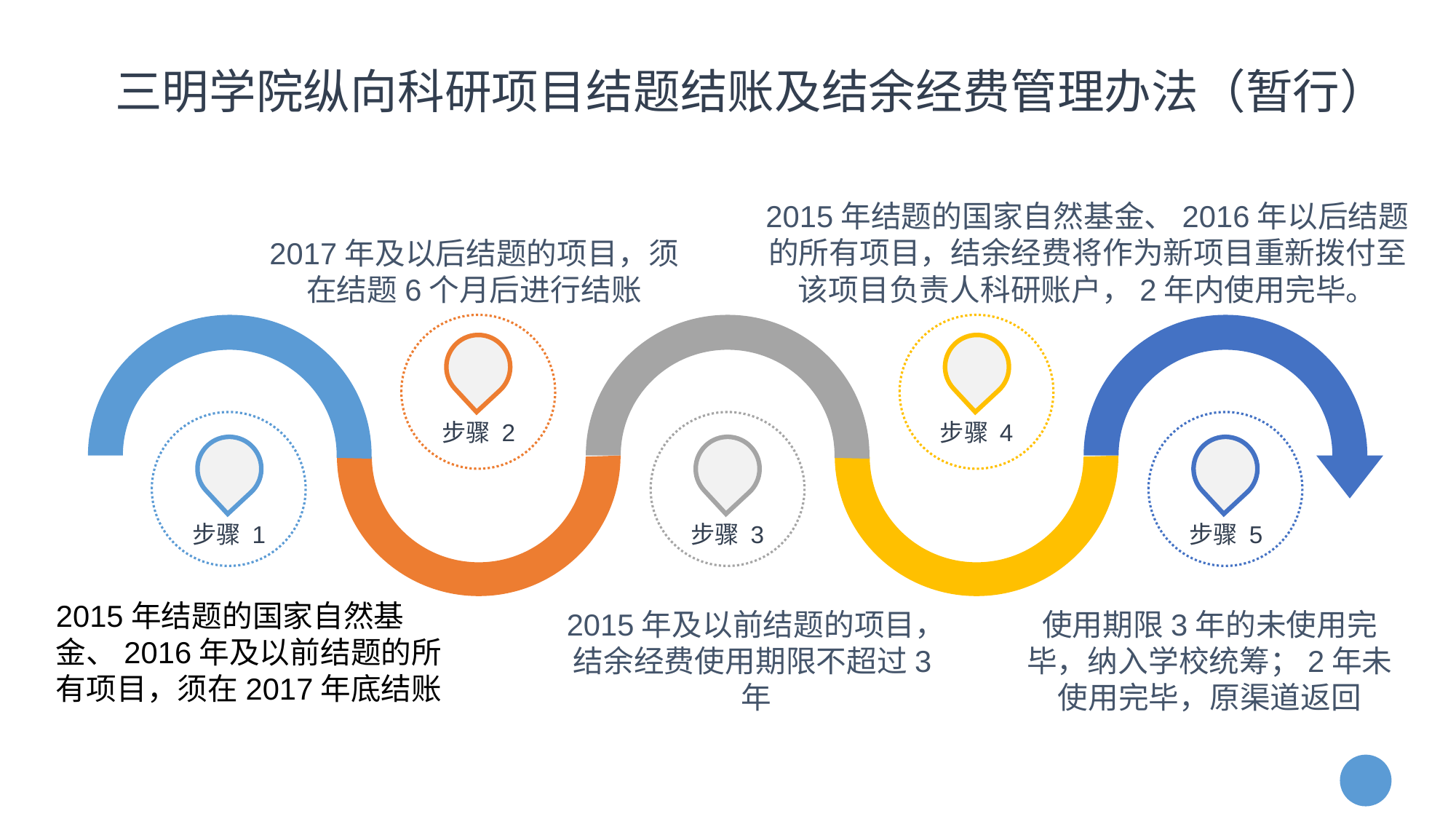

# 三明学院纵向科研项目结题结账及结余经费管理办法（暂行）
2015年结题的国家自然基金、2016年以后结题的所有项目，结余经费将作为新项目重新拨付至该项目负责人科研账户，2年内使用完毕。

步骤 4
2017年及以后结题的项目，须在结题6个月后进行结账

步骤 2

步骤 1

步骤 3
2015年及以前结题的项目，结余经费使用期限不超过3年

步骤 5
使用期限3年的未使用完毕，纳入学校统筹；2年未使用完毕，原渠道返回
2015年结题的国家自然基金、2016年及以前结题的所有项目，须在2017年底结账
40